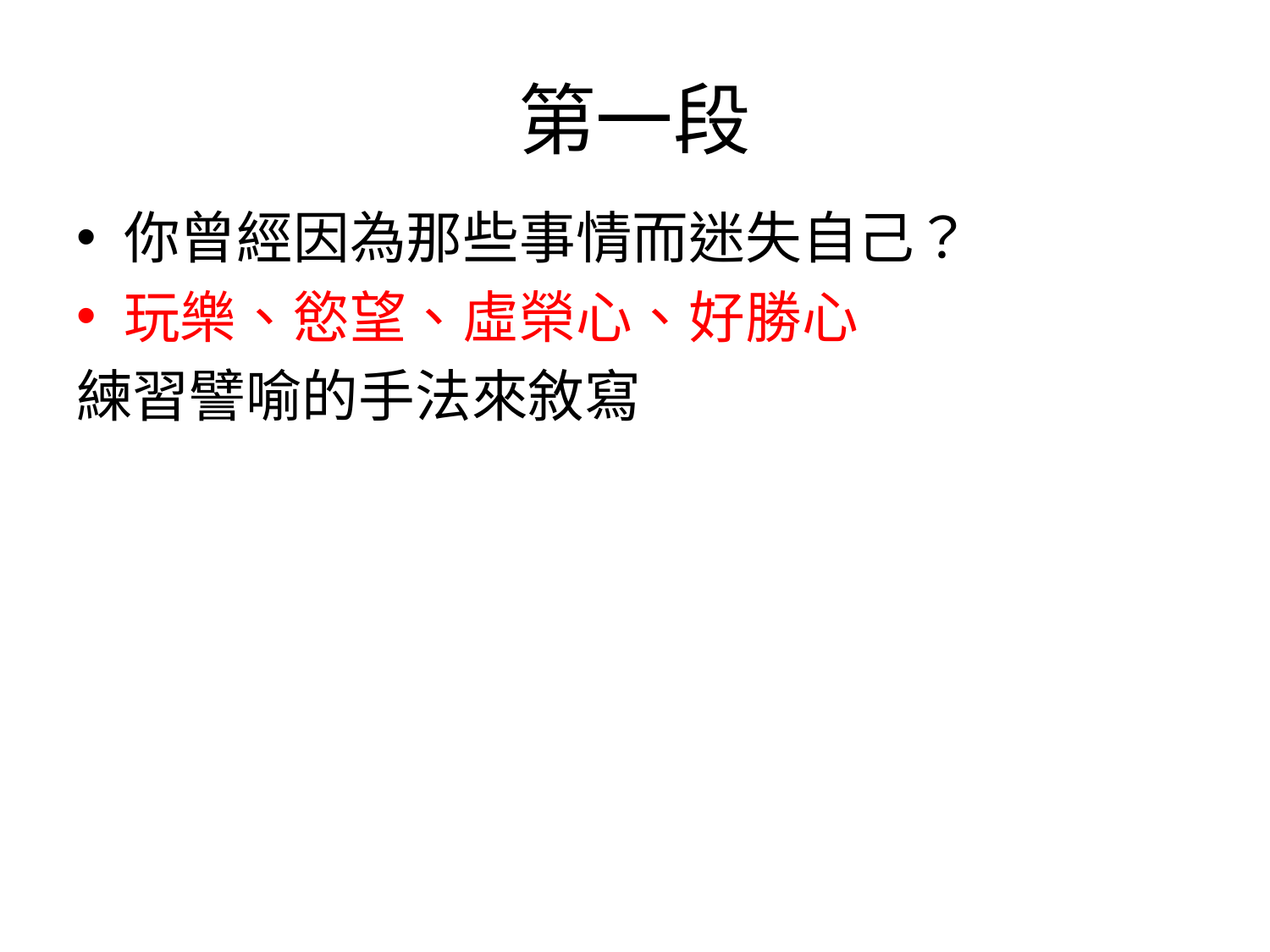

# 第一段
你曾經因為那些事情而迷失自己？
玩樂、慾望、虛榮心、好勝心
練習譬喻的手法來敘寫